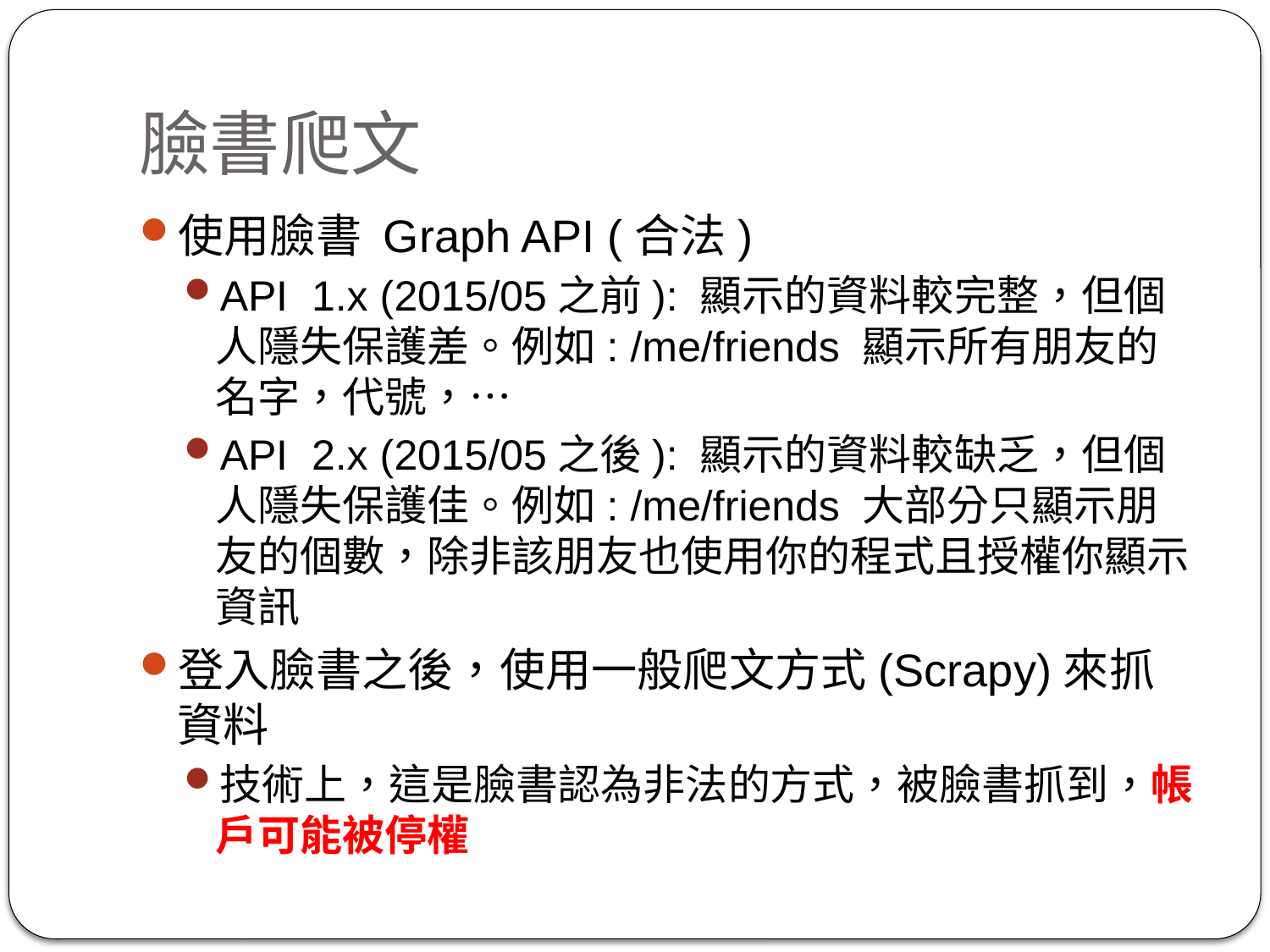

# 臉書爬文
使用臉書 Graph API (合法)
API  1.x (2015/05之前): 顯示的資料較完整，但個人隱失保護差。例如: /me/friends 顯示所有朋友的名字，代號，…
API  2.x (2015/05之後): 顯示的資料較缺乏，但個人隱失保護佳。例如: /me/friends 大部分只顯示朋友的個數，除非該朋友也使用你的程式且授權你顯示資訊
登入臉書之後，使用一般爬文方式(Scrapy)來抓資料
技術上，這是臉書認為非法的方式，被臉書抓到，帳戶可能被停權